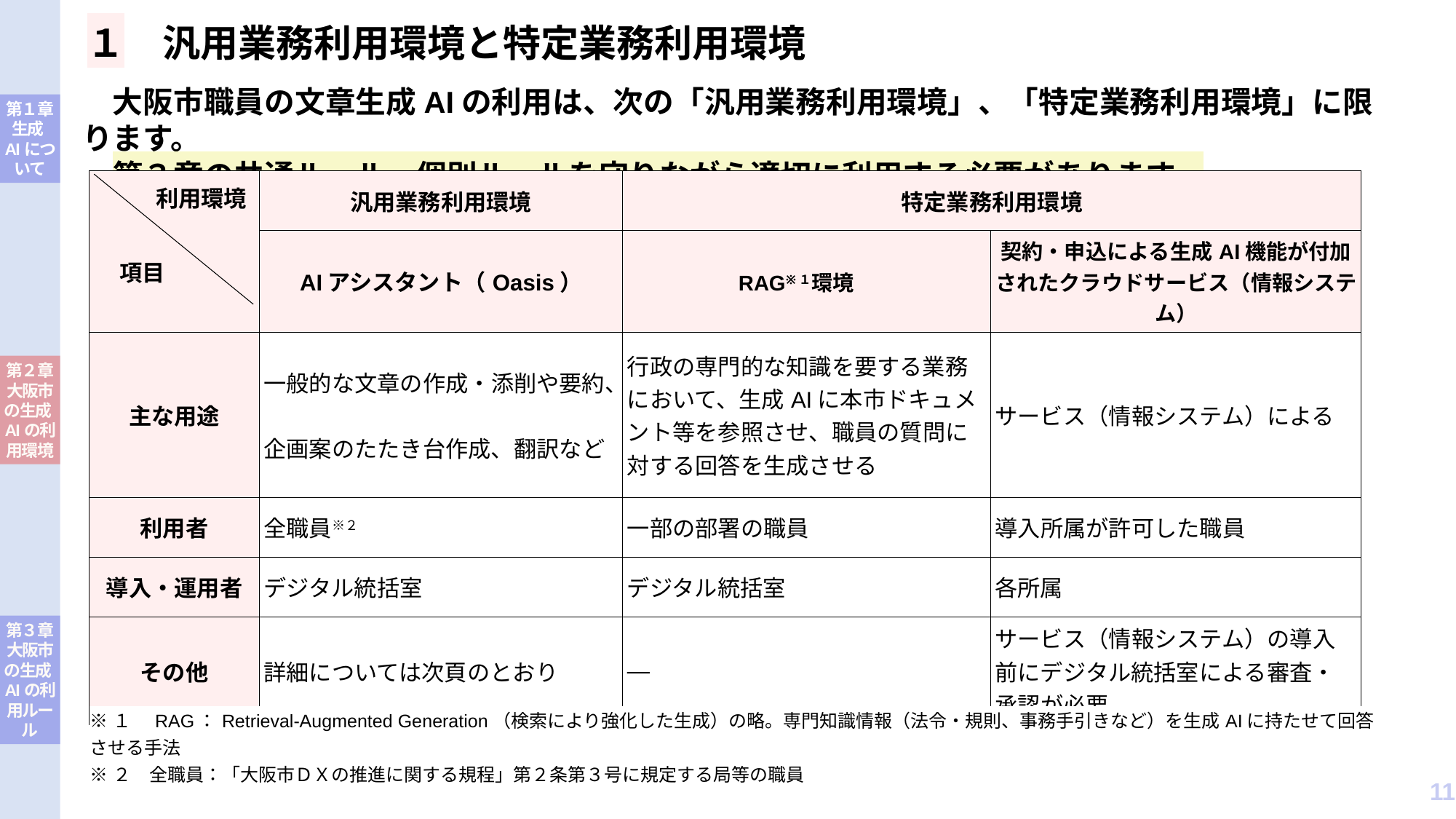

１　汎用業務利用環境と特定業務利用環境
　大阪市職員の文章生成AIの利用は、次の「汎用業務利用環境」、「特定業務利用環境」に限ります。
　第３章の共通ルール・個別ルールを守りながら適切に利用する必要があります。
|  | 汎用業務利用環境 | 特定業務利用環境 |  |
| --- | --- | --- | --- |
|  | AIアシスタント（Oasis） | RAG※１環境 | 契約・申込による生成AI機能が付加されたクラウドサービス（情報システム） |
| 主な用途 | 一般的な文章の作成・添削や要約、 企画案のたたき台作成、翻訳など | 行政の専門的な知識を要する業務において、生成AIに本市ドキュメント等を参照させ、職員の質問に対する回答を生成させる | サービス（情報システム）による |
| 利用者 | 全職員※２ | 一部の部署の職員 | 導入所属が許可した職員 |
| 導入・運用者 | デジタル統括室 | デジタル統括室 | 各所属 |
| その他 | 詳細については次頁のとおり | ― | サービス（情報システム）の導入前にデジタル統括室による審査・承認が必要 |
利用環境
項目
| ※１　RAG：Retrieval-Augmented Generation（検索により強化した生成）の略。専門知識情報（法令・規則、事務手引きなど）を生成AIに持たせて回答させる手法 |
| --- |
| ※２　全職員：「大阪市ＤＸの推進に関する規程」第２条第３号に規定する局等の職員 |
11